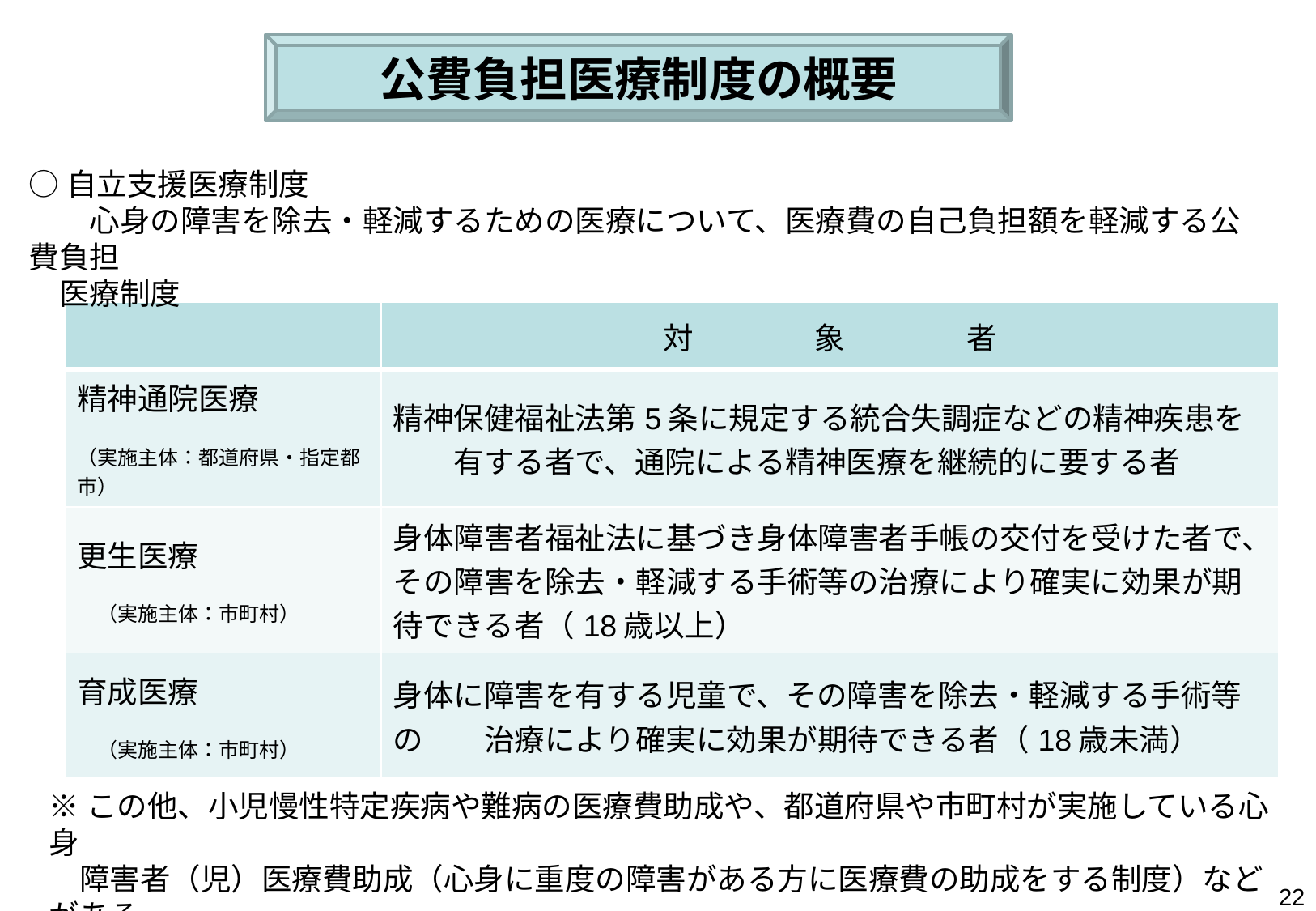

公費負担医療制度の概要
○自立支援医療制度
　　心身の障害を除去・軽減するための医療について、医療費の自己負担額を軽減する公費負担
　医療制度

|  | 対　　　　象　　　　者 |
| --- | --- |
| 精神通院医療 （実施主体：都道府県・指定都市） | 精神保健福祉法第5条に規定する統合失調症などの精神疾患を　　有する者で、通院による精神医療を継続的に要する者 |
| 更生医療 　（実施主体：市町村） | 身体障害者福祉法に基づき身体障害者手帳の交付を受けた者で、その障害を除去・軽減する手術等の治療により確実に効果が期待できる者（18歳以上） |
| 育成医療 　（実施主体：市町村） | 身体に障害を有する児童で、その障害を除去・軽減する手術等の　　治療により確実に効果が期待できる者（18歳未満） |
※この他、小児慢性特定疾病や難病の医療費助成や、都道府県や市町村が実施している心身
　障害者（児）医療費助成（心身に重度の障害がある方に医療費の助成をする制度）などがある。
22